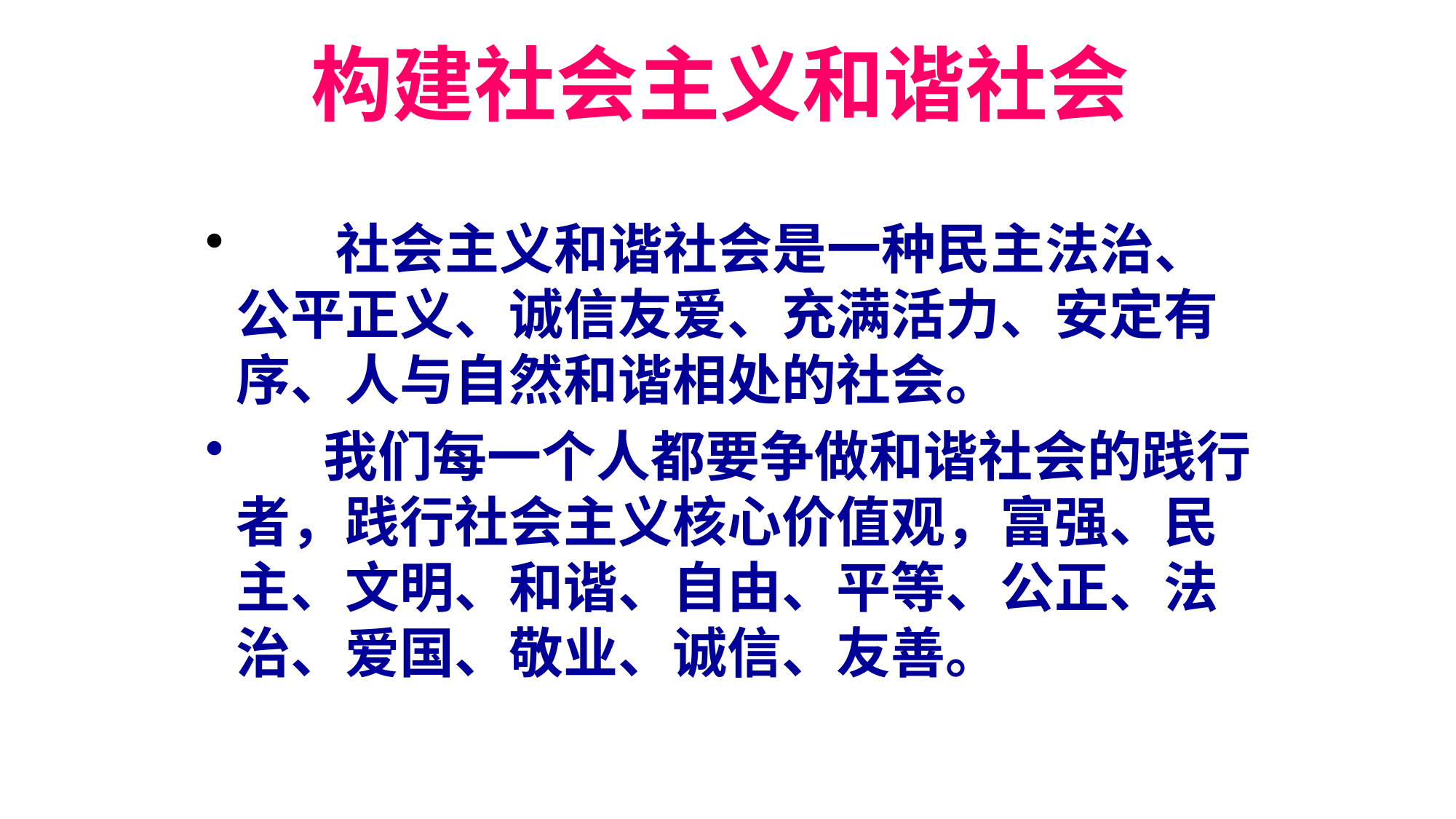

构建社会主义和谐社会
# 社会主义和谐社会是一种民主法治、公平正义、诚信友爱、充满活力、安定有序、人与自然和谐相处的社会。
      我们每一个人都要争做和谐社会的践行者，践行社会主义核心价值观，富强、民主、文明、和谐、自由、平等、公正、法治、爱国、敬业、诚信、友善。